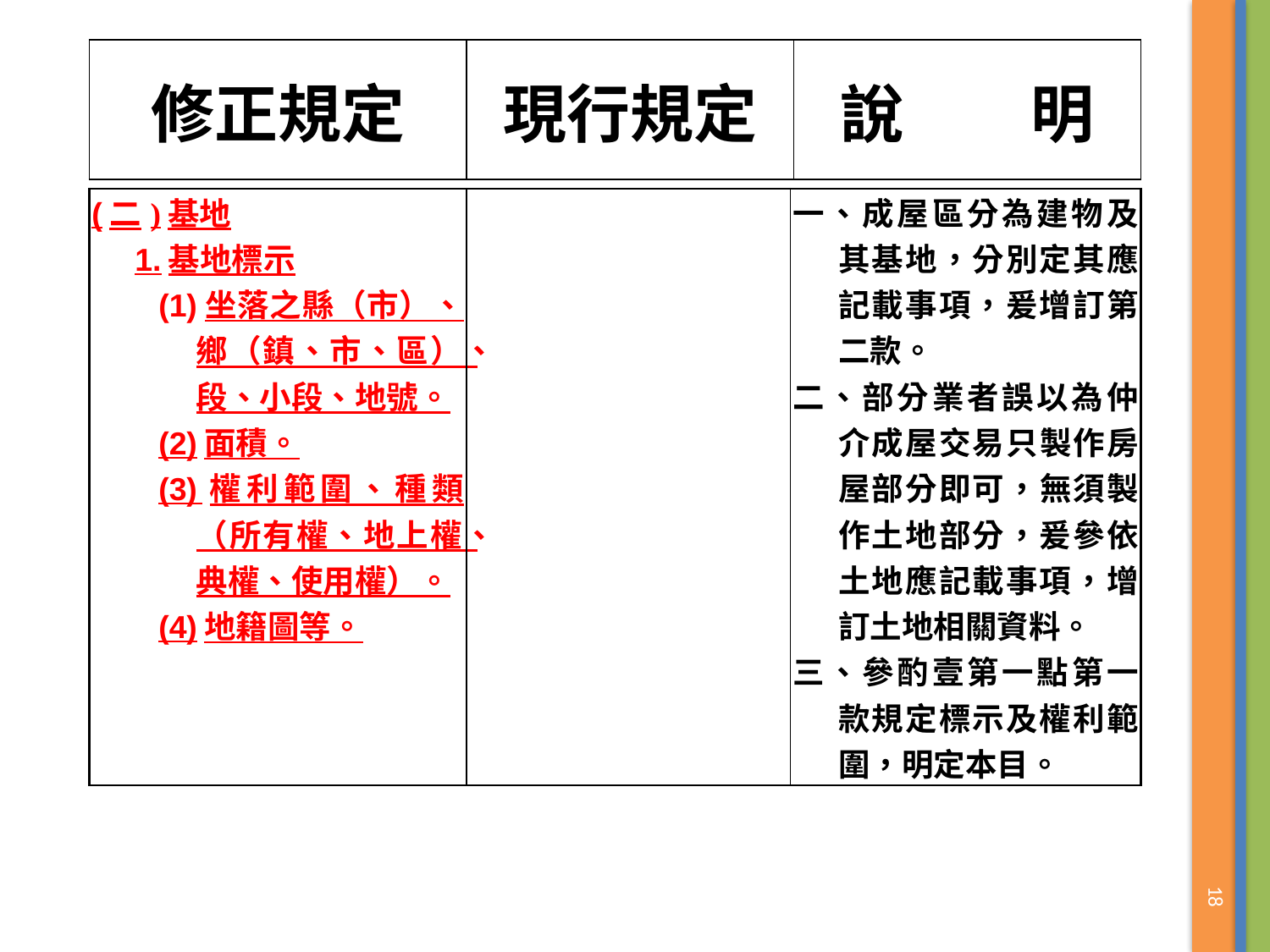

| 修正規定 | 現行規定 | 說　　明 |
| --- | --- | --- |
| (二)基地 1.基地標示 (1)坐落之縣（市）、鄉（鎮、市、區）、段、小段、地號。 (2)面積。 (3)權利範圍、種類（所有權、地上權、典權、使用權）。 (4)地籍圖等。 |  | 一、成屋區分為建物及其基地，分別定其應記載事項，爰增訂第二款。 二、部分業者誤以為仲介成屋交易只製作房屋部分即可，無須製作土地部分，爰參依土地應記載事項，增訂土地相關資料。 三、參酌壹第一點第一款規定標示及權利範圍，明定本目。 |
| --- | --- | --- |
18